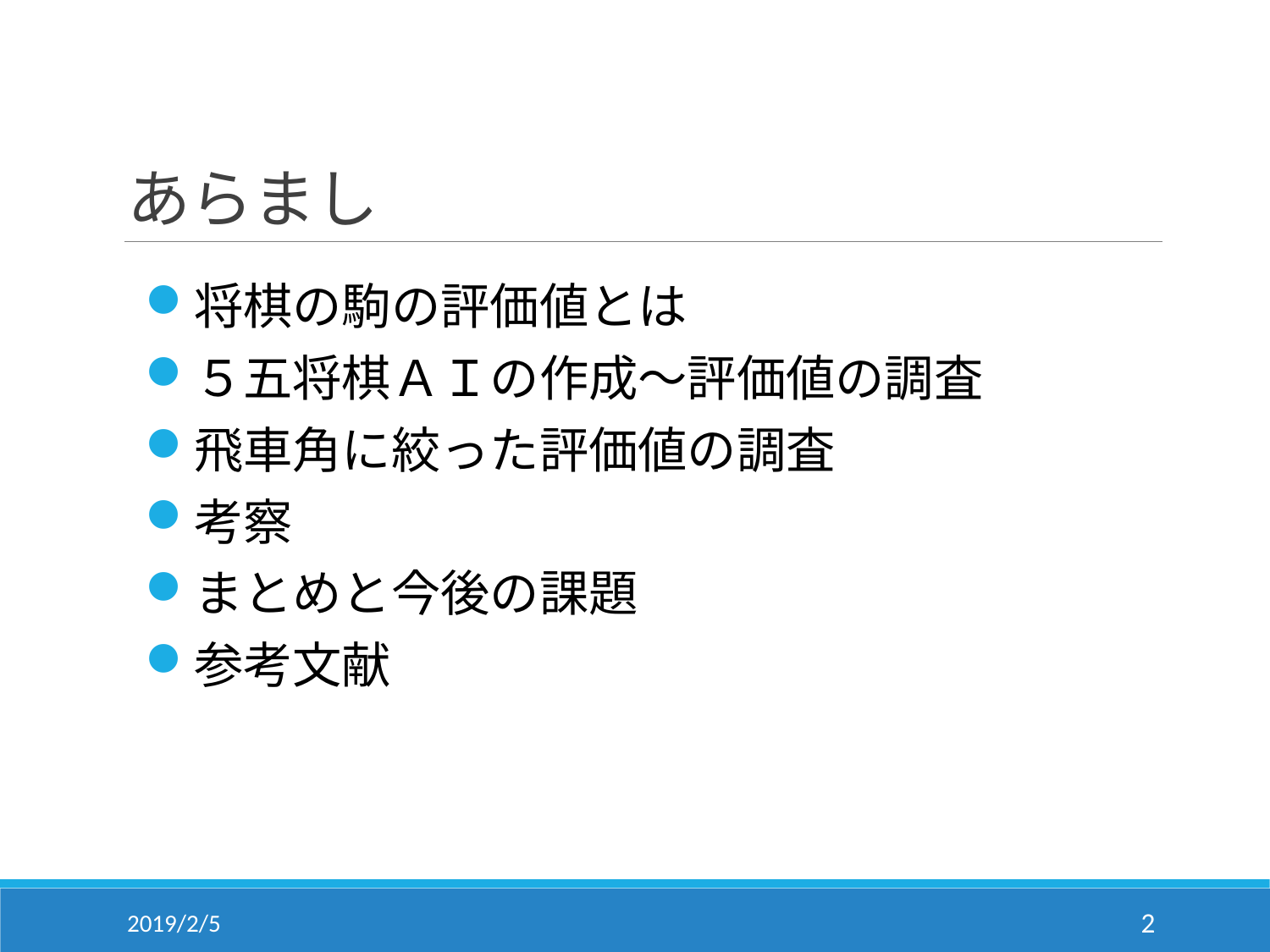

# あらまし
将棋の駒の評価値とは
５五将棋ＡＩの作成～評価値の調査
飛車角に絞った評価値の調査
考察
まとめと今後の課題
参考文献

2019/2/5
2